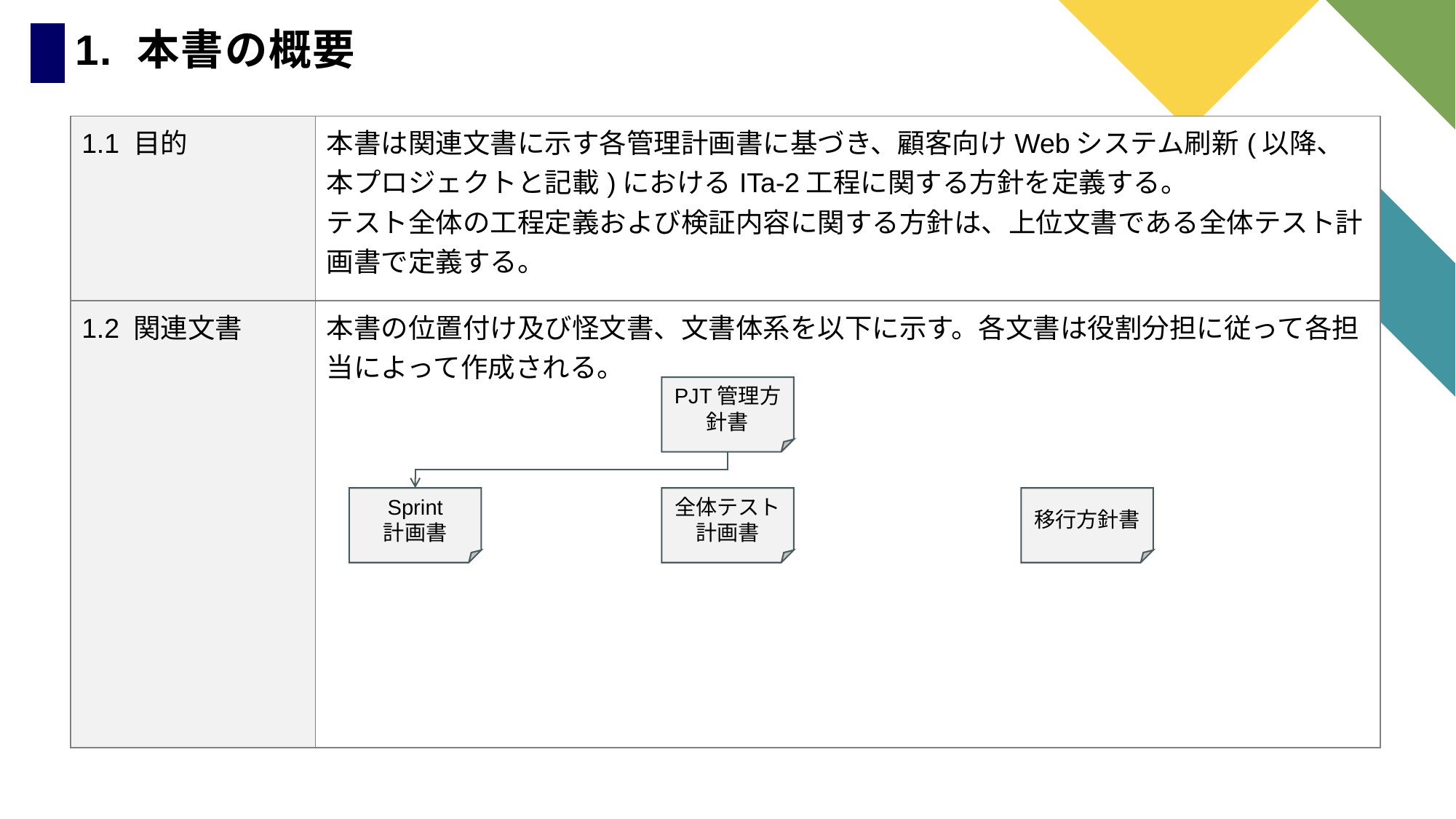

# 1. 本書の概要
| 1.1 目的 | 本書は関連文書に示す各管理計画書に基づき、顧客向けWebシステム刷新(以降、本プロジェクトと記載)におけるITa-2工程に関する方針を定義する。 テスト全体の工程定義および検証内容に関する方針は、上位文書である全体テスト計画書で定義する。 |
| --- | --- |
| 1.2 関連文書 | 本書の位置付け及び怪文書、文書体系を以下に示す。各文書は役割分担に従って各担当によって作成される。 |
PJT管理方針書
Sprint
計画書
全体テスト計画書
移行方針書